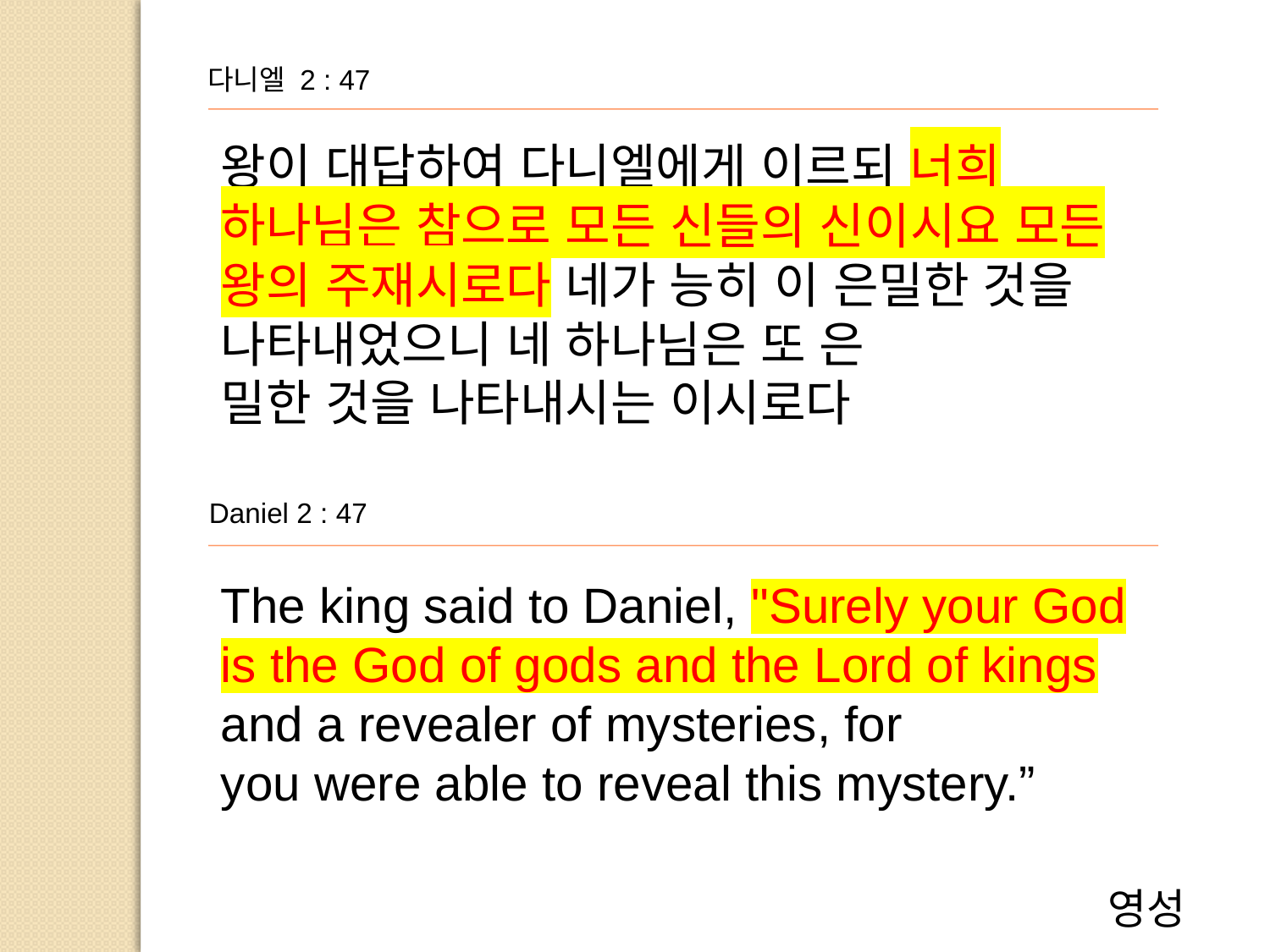

다니엘 2 : 47

왕이 대답하여 다니엘에게 이르되 너희 하나님은 참으로 모든 신들의 신이시요 모든 왕의 주재시로다 네가 능히 이 은밀한 것을 나타내었으니 네 하나님은 또 은
밀한 것을 나타내시는 이시로다
Daniel 2 : 47

The king said to Daniel, "Surely your God is the God of gods and the Lord of kings and a revealer of mysteries, for
you were able to reveal this mystery.”
영성